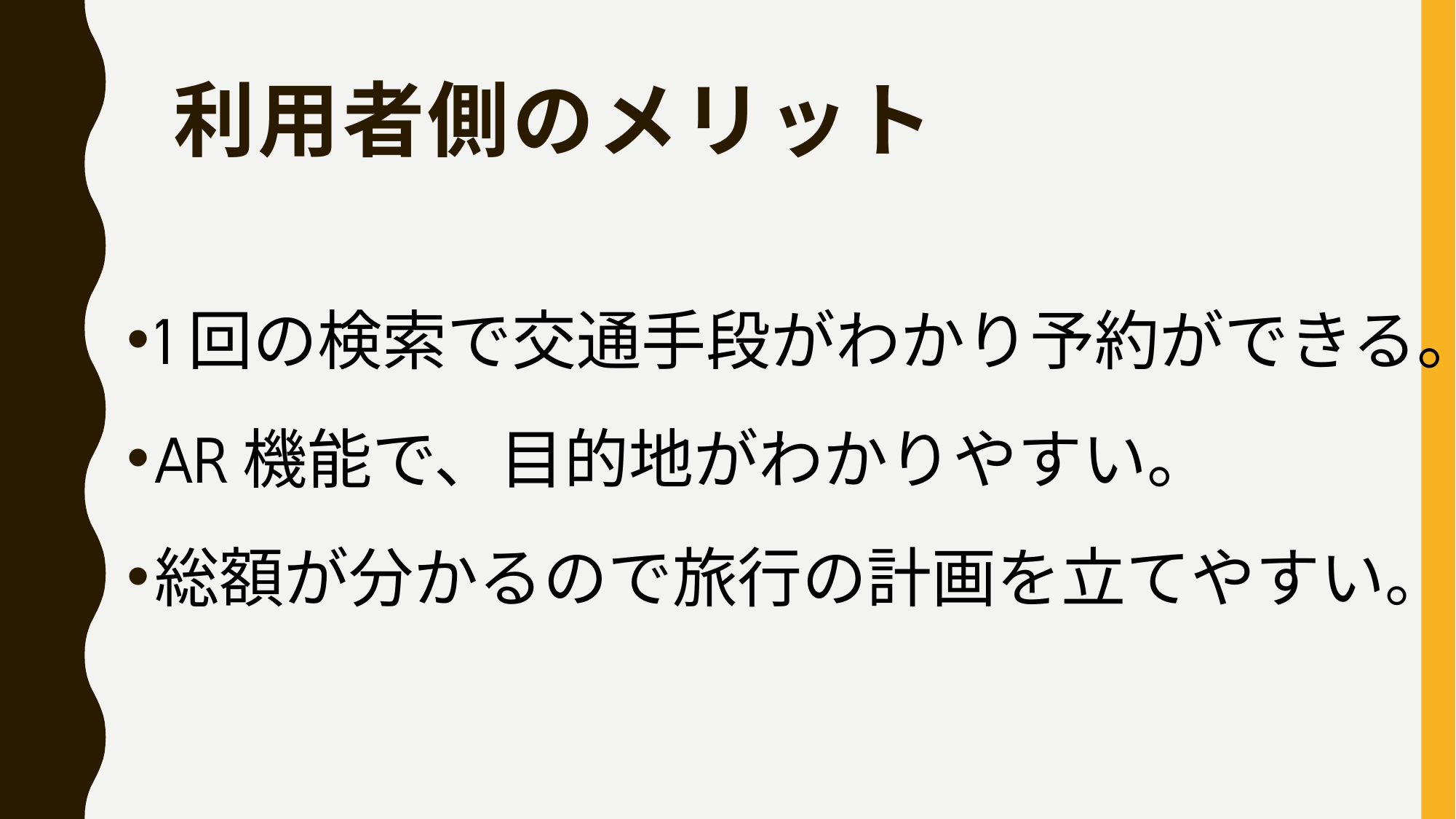

# 利用者側のメリット
1回の検索で交通手段がわかり予約ができる。
AR機能で、目的地がわかりやすい。
総額が分かるので旅行の計画を立てやすい。